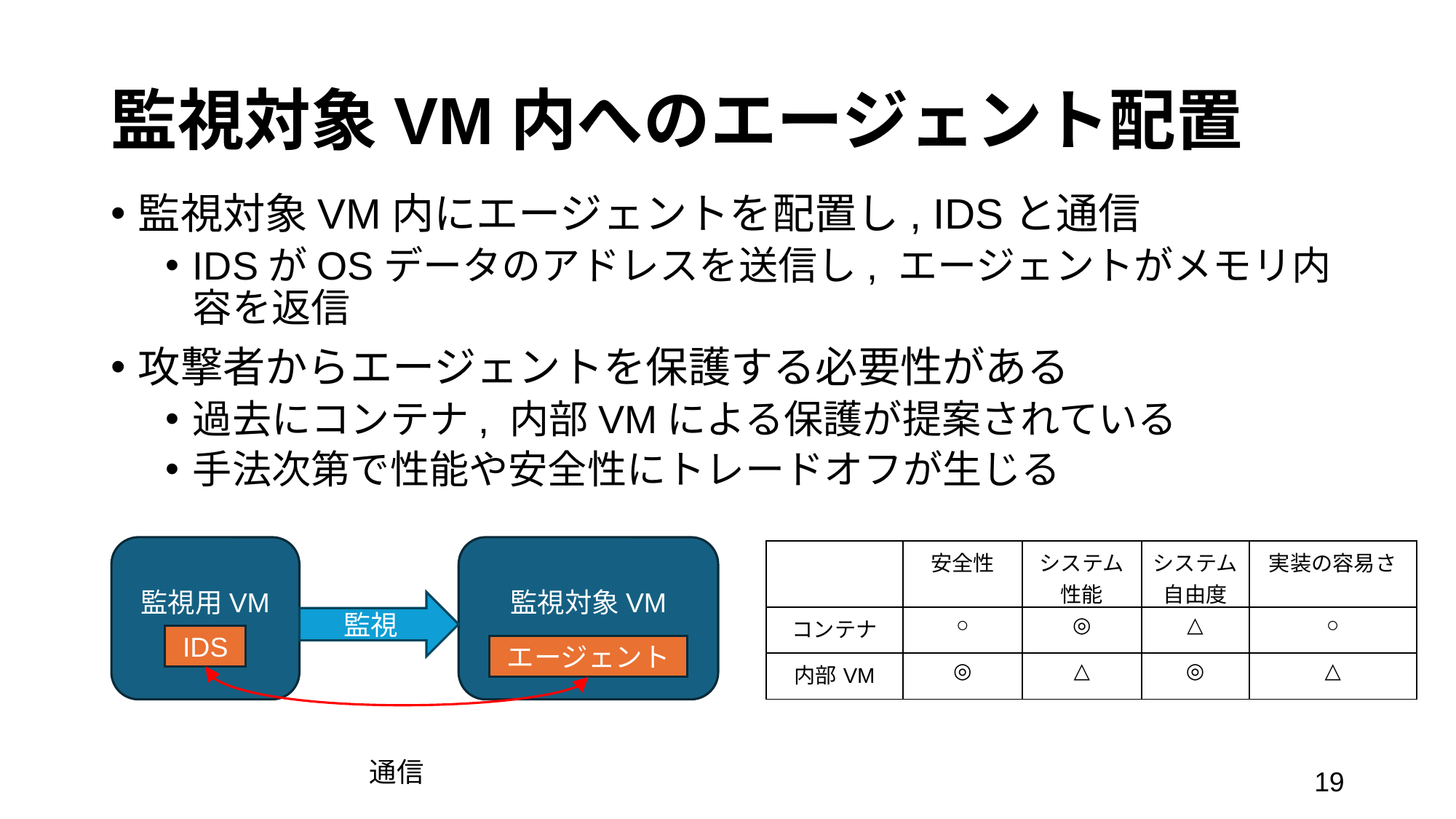

# 監視対象VM内へのエージェント配置
監視対象VM内にエージェントを配置し, IDSと通信
IDSがOSデータのアドレスを送信し, エージェントがメモリ内容を返信
攻撃者からエージェントを保護する必要性がある
過去にコンテナ, 内部VMによる保護が提案されている
手法次第で性能や安全性にトレードオフが生じる

監視用VM

監視対象VM

|  | 安全性 | システム性能 | システム 自由度 | 実装の容易さ |
| --- | --- | --- | --- | --- |
| コンテナ | ○ | ◎ | △ | ○ |
| 内部VM | ◎ | △ | ◎ | △ |
監視
IDS
エージェント
通信
19